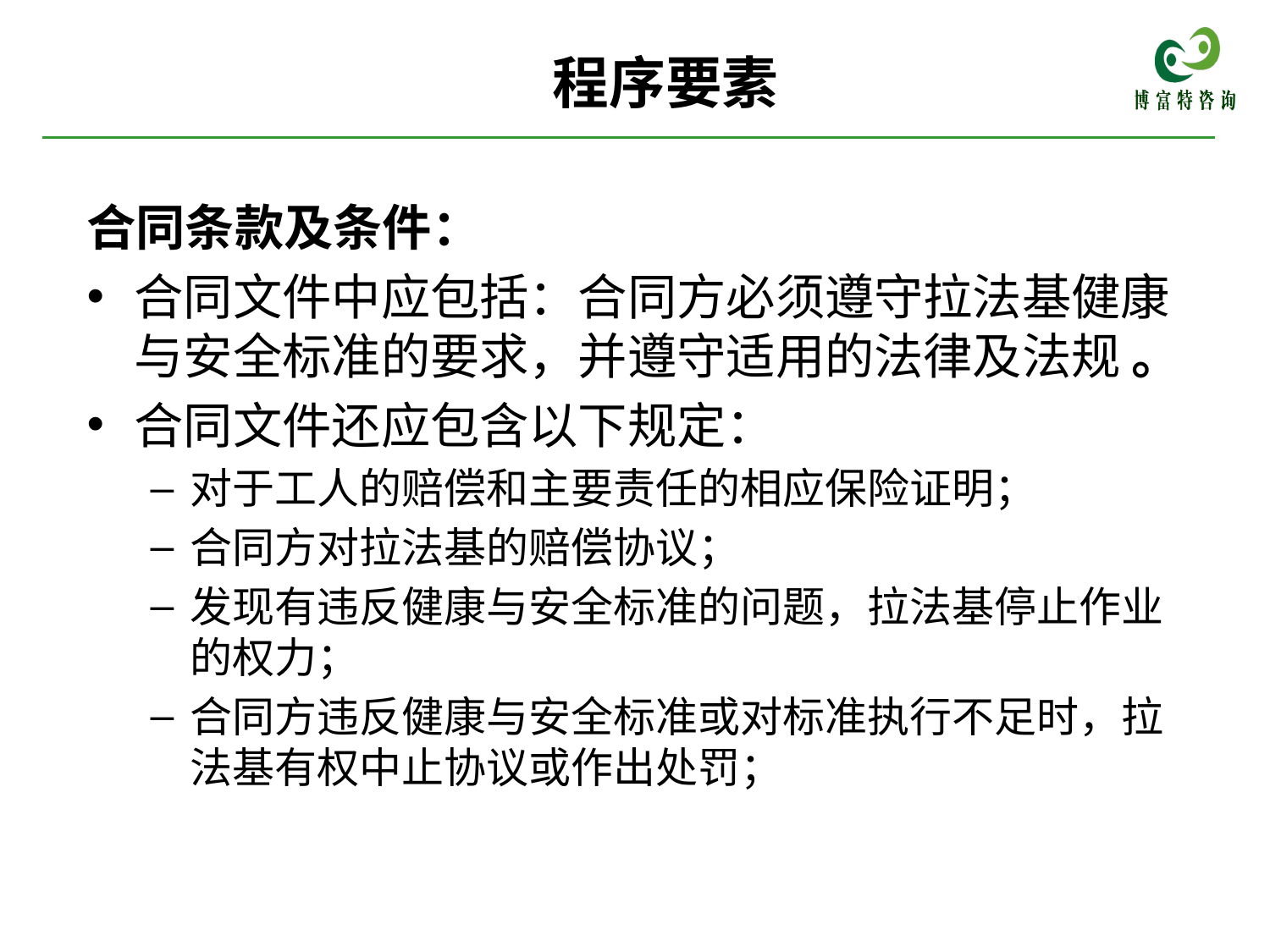

# 程序要素
合同条款及条件：
合同文件中应包括：合同方必须遵守拉法基健康与安全标准的要求，并遵守适用的法律及法规 。
合同文件还应包含以下规定：
对于工人的赔偿和主要责任的相应保险证明；
合同方对拉法基的赔偿协议；
发现有违反健康与安全标准的问题，拉法基停止作业的权力；
合同方违反健康与安全标准或对标准执行不足时，拉法基有权中止协议或作出处罚；